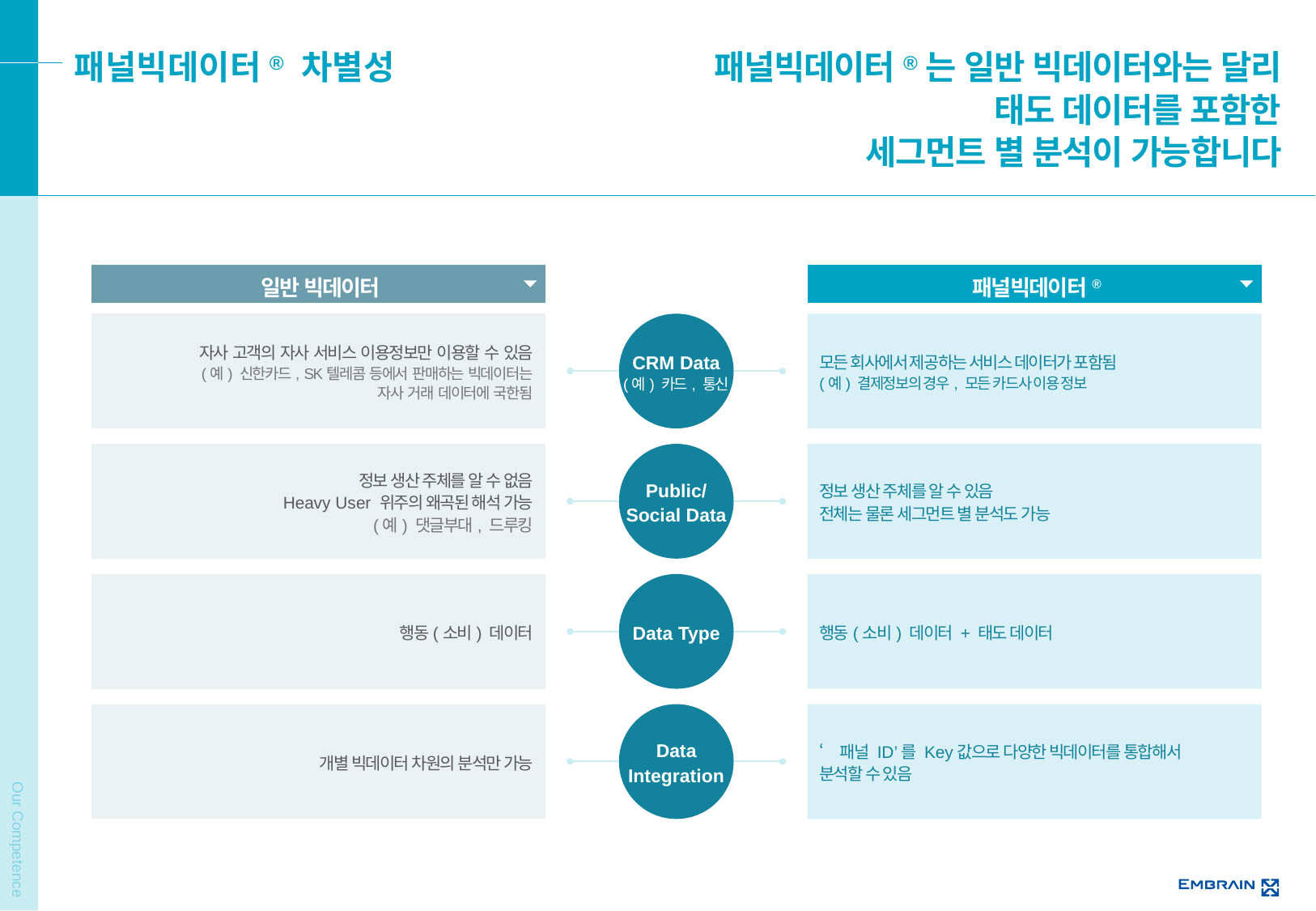

패널빅데이터® 차별성
패널빅데이터®는 일반 빅데이터와는 달리
태도 데이터를 포함한
세그먼트 별 분석이 가능합니다
일반 빅데이터
패널빅데이터®

자사 고객의 자사 서비스 이용정보만 이용할 수 있음
(예) 신한카드, SK텔레콤 등에서 판매하는 빅데이터는
자사 거래 데이터에 국한됨
CRM Data
(예) 카드, 통신
모든 회사에서 제공하는 서비스 데이터가 포함됨
(예) 결제정보의 경우, 모든 카드사 이용 정보
정보 생산 주체를 알 수 없음
Heavy User 위주의 왜곡된 해석 가능
(예) 댓글부대, 드루킹
Public/
Social Data
정보 생산 주체를 알 수 있음
전체는 물론 세그먼트 별 분석도 가능
행동(소비) 데이터
Data Type
행동(소비) 데이터 + 태도 데이터
개별 빅데이터 차원의 분석만 가능
Data
Integration
‘패널 ID’를 Key값으로 다양한 빅데이터를 통합해서
분석할 수 있음